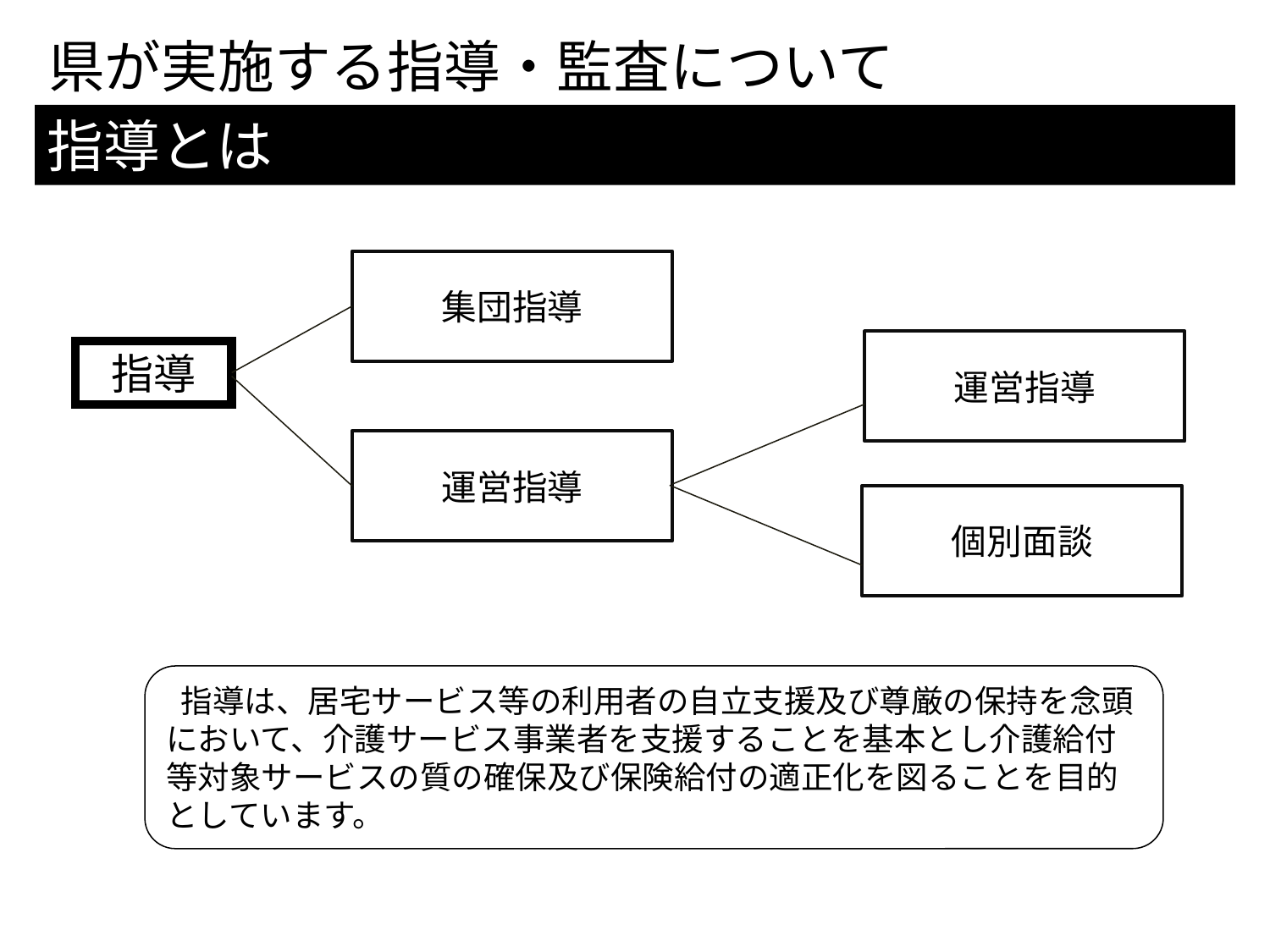

県が実施する指導・監査について
指導とは
集団指導
運営指導
指導
運営指導
個別面談
 指導は、居宅サービス等の利用者の自立支援及び尊厳の保持を念頭において、介護サービス事業者を支援することを基本とし介護給付等対象サービスの質の確保及び保険給付の適正化を図ることを目的としています。